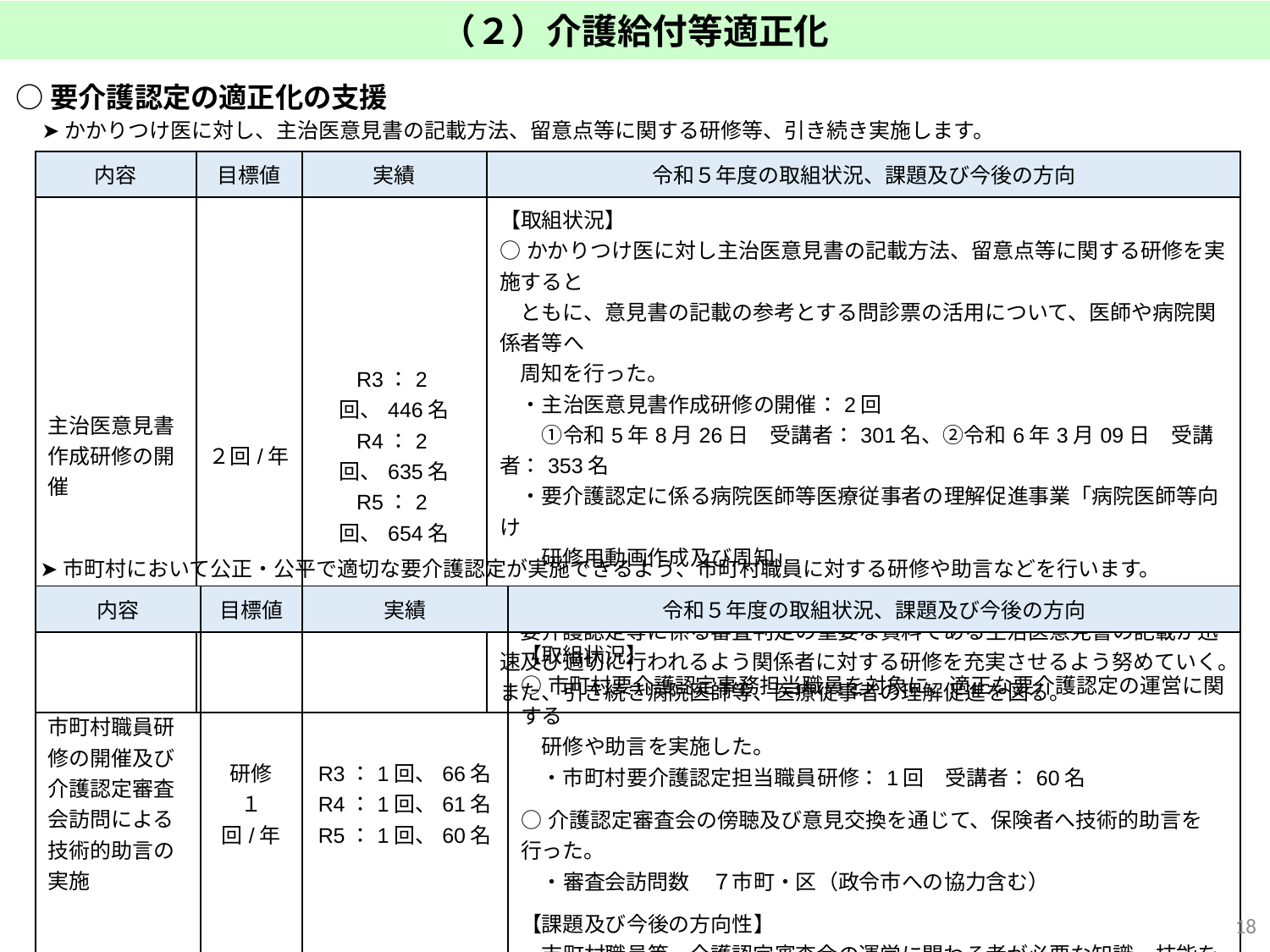

（２）介護給付等適正化
○要介護認定の適正化の支援
➤かかりつけ医に対し、主治医意見書の記載方法、留意点等に関する研修等、引き続き実施します。
| 内容 | 目標値 | 実績 | 令和５年度の取組状況、課題及び今後の方向 |
| --- | --- | --- | --- |
| 主治医意見書作成研修の開催 | ２回/年 | R3：2回、446名 R4：2回、635名 R5：2回、654名 | 【取組状況】 ○かかりつけ医に対し主治医意見書の記載方法、留意点等に関する研修を実施すると 　ともに、意見書の記載の参考とする問診票の活用について、医師や病院関係者等へ 　周知を行った。 　・主治医意見書作成研修の開催：2回 　　①令和5年8月26日　受講者：301名、②令和6年3月09日　受講者：353名 　・要介護認定に係る病院医師等医療従事者の理解促進事業「病院医師等向け 　　研修用動画作成及び周知」 【課題及び今後の方向性】 　要介護認定等に係る審査判定の重要な資料である主治医意見書の記載が迅速及び適切に行われるよう関係者に対する研修を充実させるよう努めていく。また、引き続き病院医師等、医療従事者の理解促進を図る。 |
➤市町村において公正・公平で適切な要介護認定が実施できるよう、市町村職員に対する研修や助言などを行います。
| 内容 | 目標値 | 実績 | 令和５年度の取組状況、課題及び今後の方向 |
| --- | --- | --- | --- |
| 市町村職員研修の開催及び介護認定審査会訪問による技術的助言の実施 | 研修 １回/年 | R3：1回、66名 R4：1回、61名 R5：1回、60名 | 【取組状況】 ○市町村要介護認定事務担当職員を対象に、適正な要介護認定の運営に関する 　研修や助言を実施した。 　・市町村要介護認定担当職員研修：1回　受講者：60名 ○介護認定審査会の傍聴及び意見交換を通じて、保険者へ技術的助言を行った。 　・審査会訪問数　７市町・区（政令市への協力含む） 【課題及び今後の方向性】 　市町村職員等、介護認定審査会の運営に関わる者が必要な知識、技能を修得し、公平・公正かつ適正な要介護認定が実施できるよう、プロセスに関わる関係者に対する研修を充実させる。 |
18